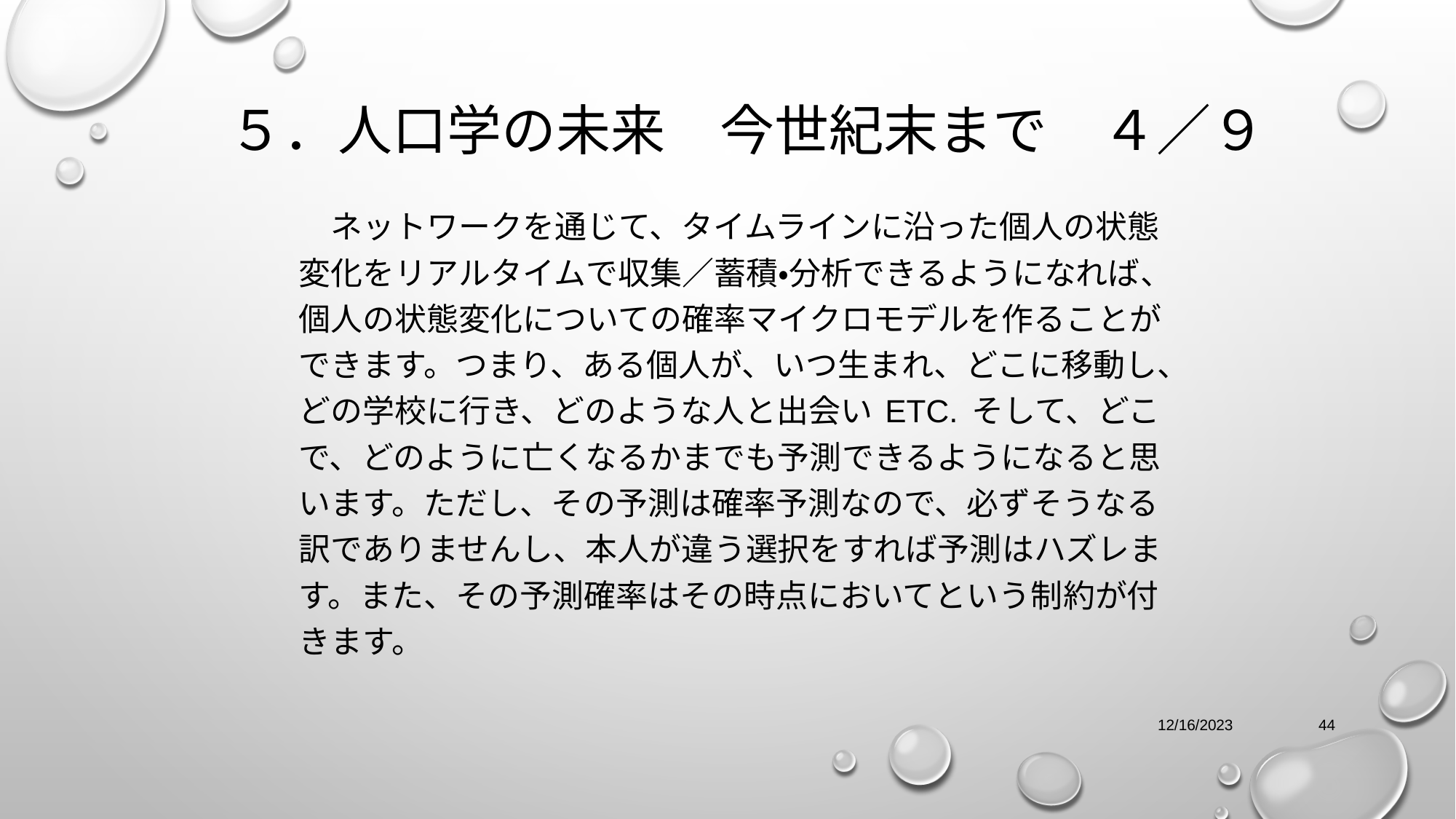

# ５．人口学の未来　今世紀末まで　４／９
　ネットワークを通じて、タイムラインに沿った個人の状態変化をリアルタイムで収集／蓄積・分析できるようになれば、個人の状態変化についての確率マイクロモデルを作ることができます。つまり、ある個人が、いつ生まれ、どこに移動し、どの学校に行き、どのような人と出会い etc. そして、どこで、どのように亡くなるかまでも予測できるようになると思います。ただし、その予測は確率予測なので、必ずそうなる訳でありませんし、本人が違う選択をすれば予測はハズレます。また、その予測確率はその時点においてという制約が付きます。
12/16/2023
44